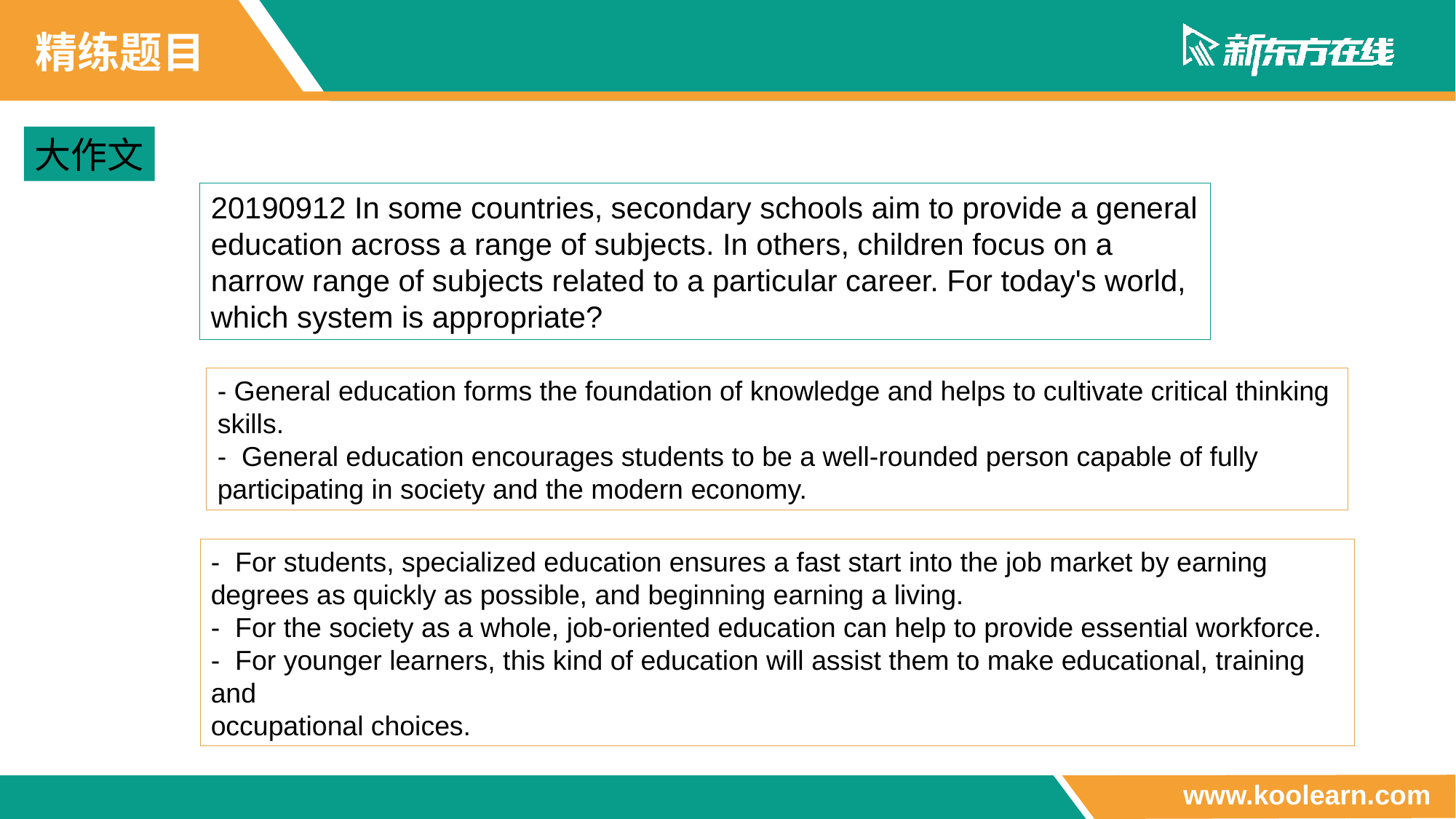

精练题目
大作文
20190912 In some countries, secondary schools aim to provide a general education across a range of subjects. In others, children focus on a narrow range of subjects related to a particular career. For today's world, which system is appropriate?
- General education forms the foundation of knowledge and helps to cultivate critical thinking
skills.
-  General education encourages students to be a well-rounded person capable of fully
participating in society and the modern economy.
-  For students, specialized education ensures a fast start into the job market by earning
degrees as quickly as possible, and beginning earning a living.
-  For the society as a whole, job-oriented education can help to provide essential workforce.
-  For younger learners, this kind of education will assist them to make educational, training and
occupational choices.